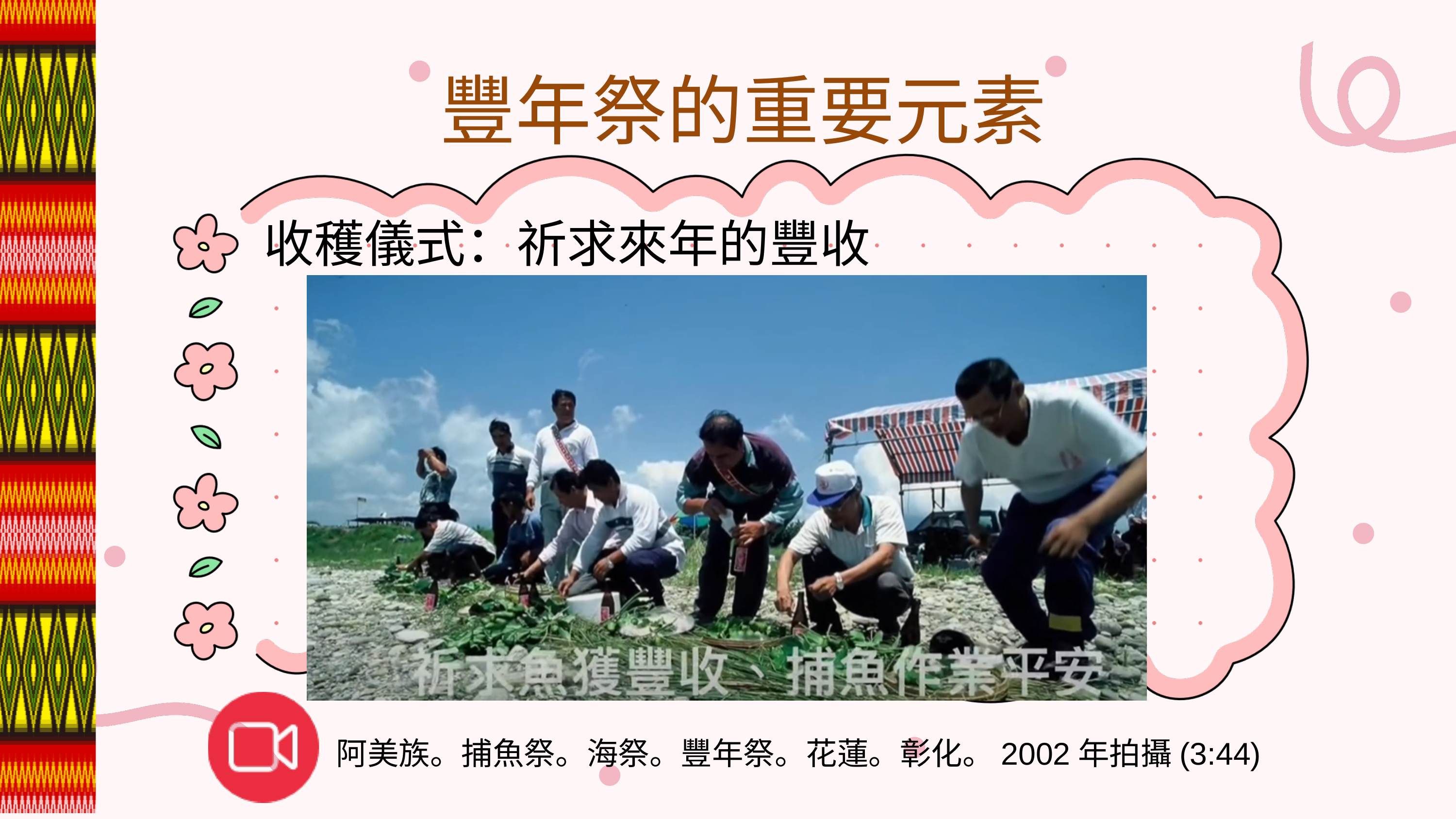

豐年祭的重要元素

收穫儀式：祈求來年的豐收

阿美族。捕魚祭。海祭。豐年祭。花蓮。彰化。2002年拍攝(3:44)